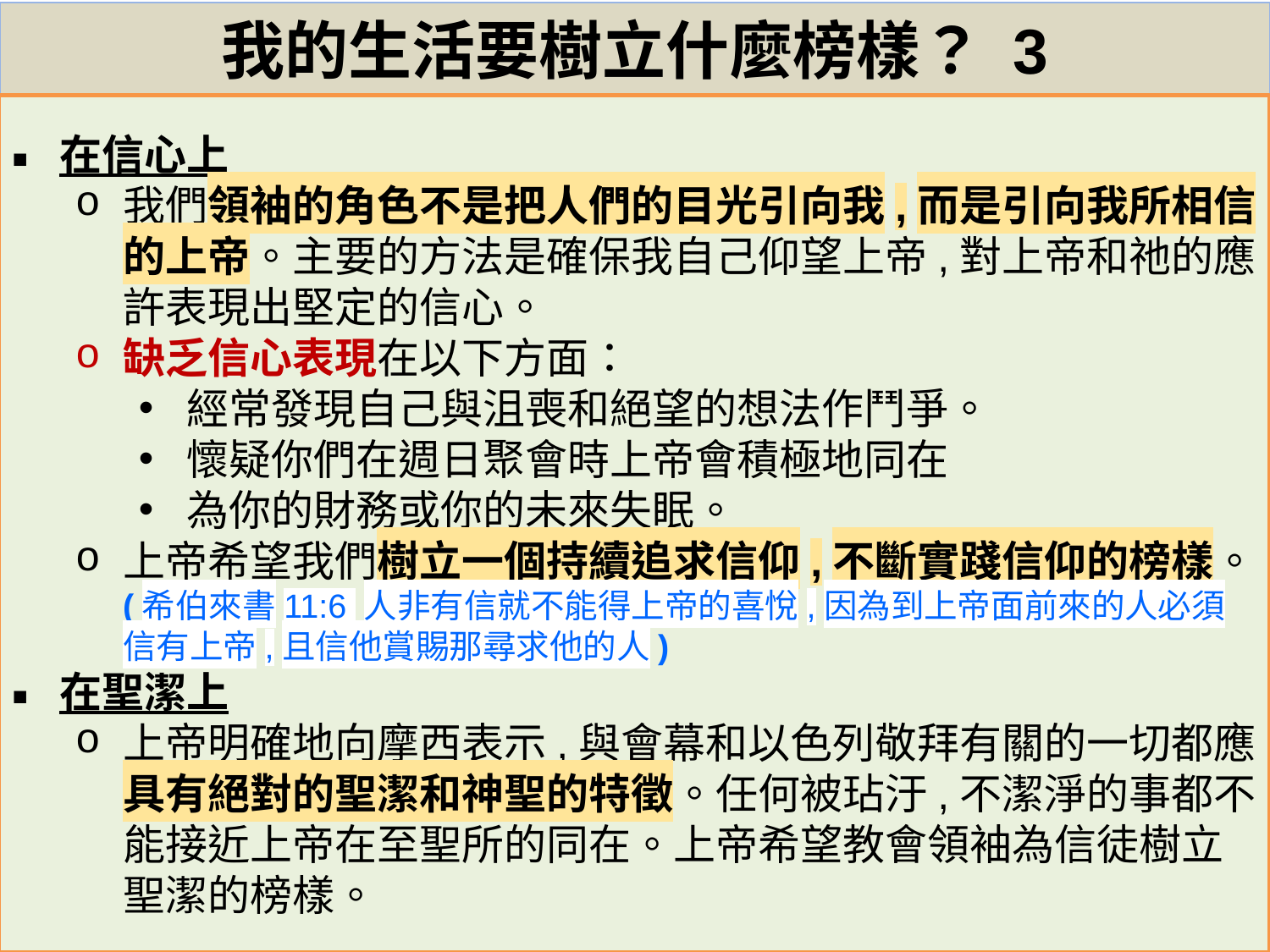

# 我的生活要樹立什麼榜樣？ 3
在信心上
我們領袖的角色不是把人們的目光引向我,而是引向我所相信的上帝。主要的方法是確保我自己仰望上帝,對上帝和祂的應許表現出堅定的信心。
缺乏信心表現在以下方面：
經常發現自己與沮喪和絕望的想法作鬥爭。
懷疑你們在週日聚會時上帝會積極地同在
為你的財務或你的未來失眠。
上帝希望我們樹立一個持續追求信仰,不斷實踐信仰的榜樣。(希伯來書11:6 人非有信就不能得上帝的喜悅,因為到上帝面前來的人必須信有上帝,且信他賞賜那尋求他的人)
在聖潔上
上帝明確地向摩西表示,與會幕和以色列敬拜有關的一切都應具有絕對的聖潔和神聖的特徵。任何被玷汙,不潔淨的事都不能接近上帝在至聖所的同在。上帝希望教會領袖為信徒樹立聖潔的榜樣。